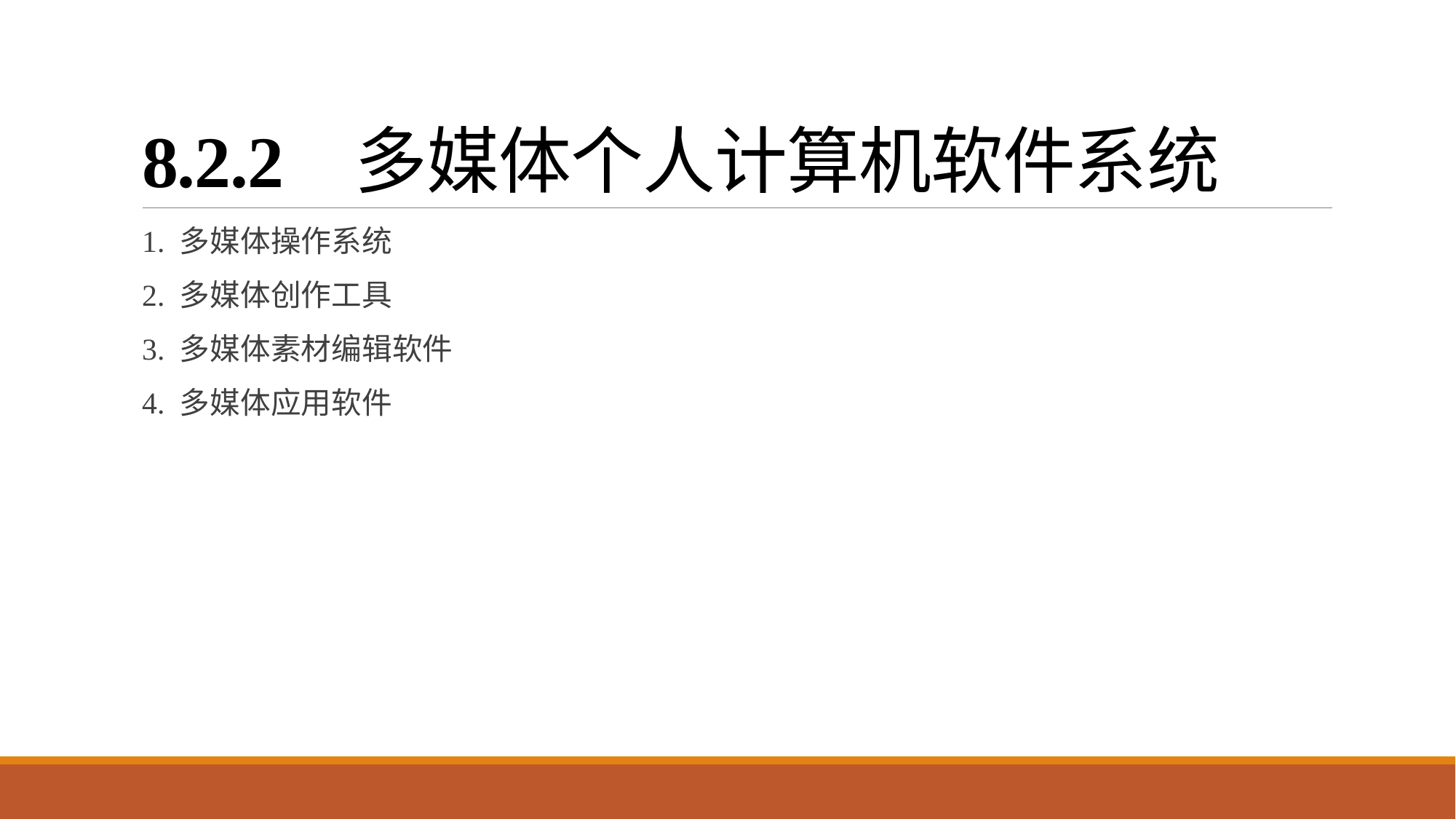

# 8.2.2   多媒体个人计算机软件系统
1. 多媒体操作系统
2. 多媒体创作工具
3. 多媒体素材编辑软件
4. 多媒体应用软件